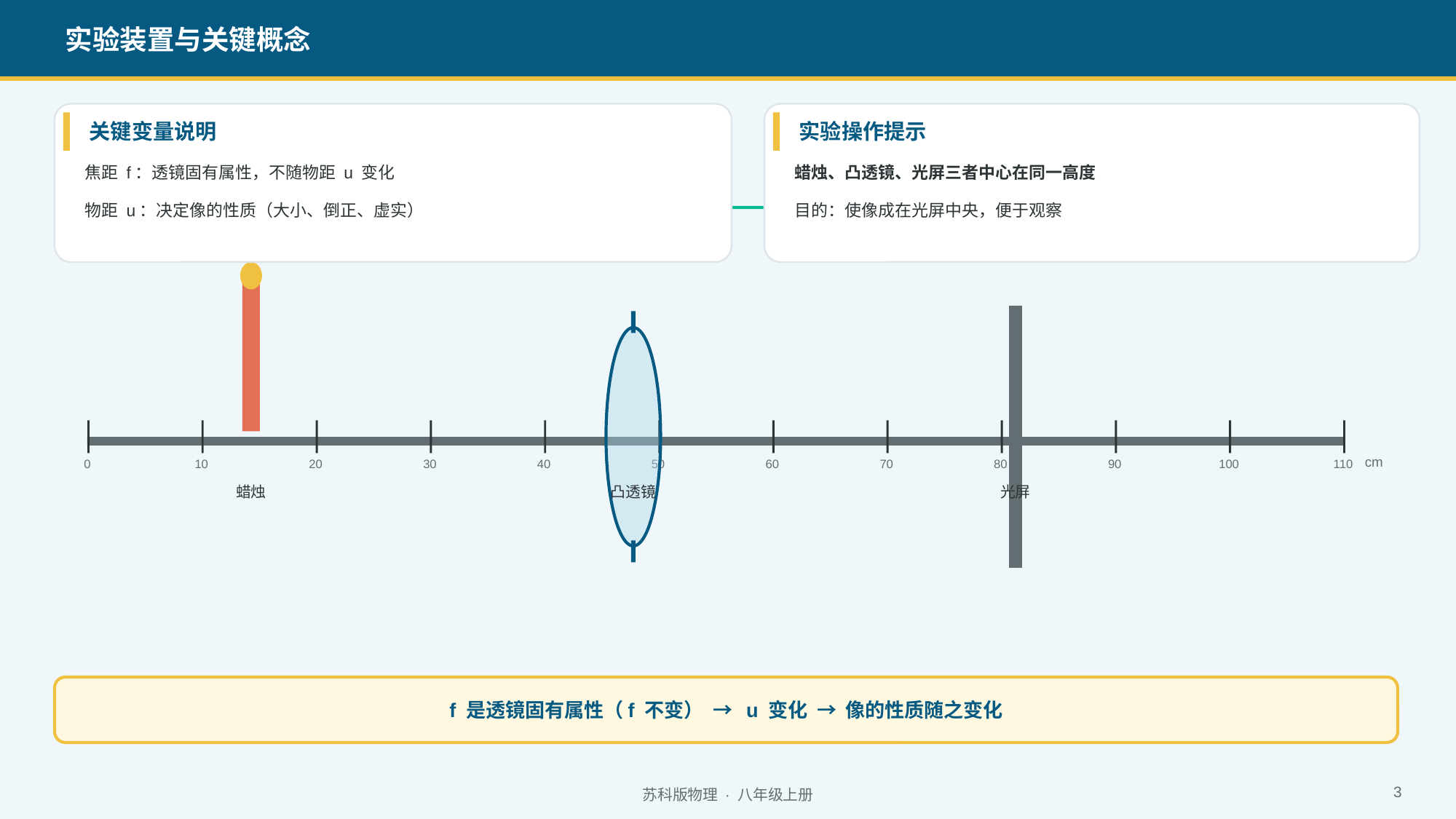

实验装置与关键概念

关键变量说明
实验操作提示

焦距 f：透镜固有属性，不随物距 u 变化
蜡烛、凸透镜、光屏三者中心在同一高度
物距 u
像距 v
物距 u：决定像的性质（大小、倒正、虚实）
目的：使像成在光屏中央，便于观察

cm
0
10
20
30
40
50
60
70
80
90
100
110
蜡烛
凸透镜
光屏

f 是透镜固有属性（f 不变）  →  u 变化  →  像的性质随之变化
苏科版物理 · 八年级上册
3